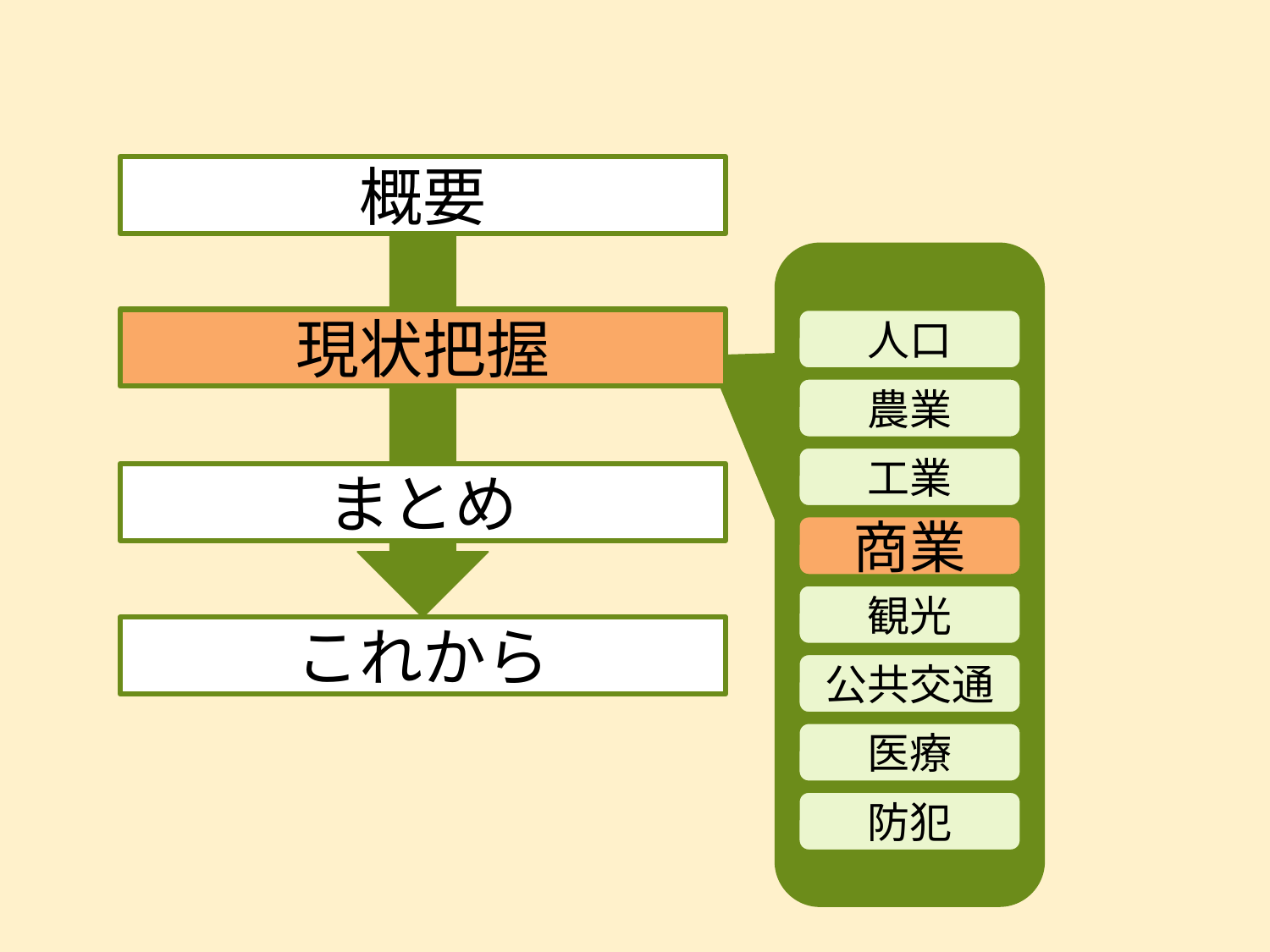

概要

現状把握
人口
農業
工業
まとめ
商業
観光
これから
公共交通
医療
防犯